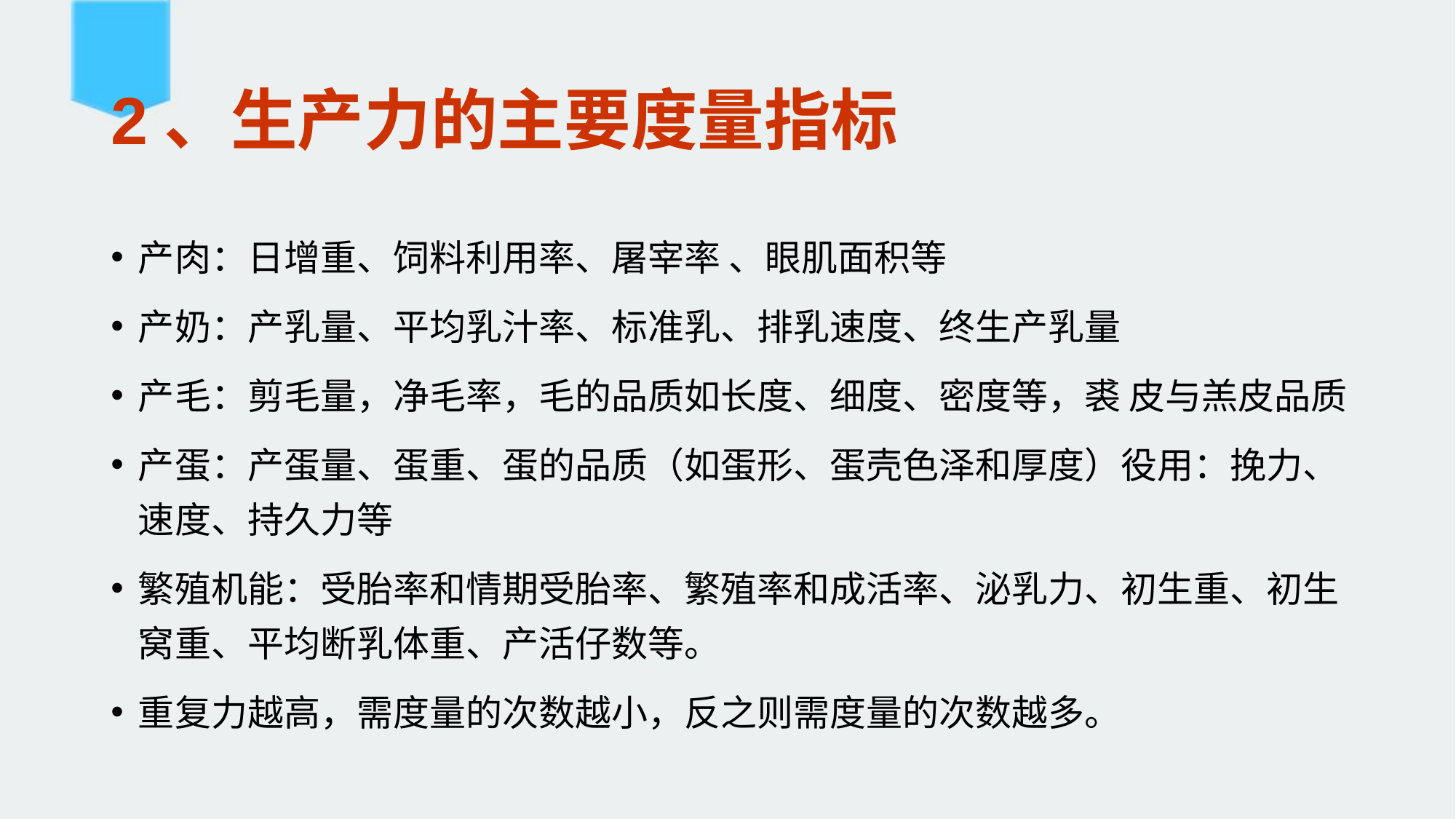

# 2、生产力的主要度量指标
产肉：日增重、饲料利用率、屠宰率 、眼肌面积等
产奶：产乳量、平均乳汁率、标准乳、排乳速度、终生产乳量
产毛：剪毛量，净毛率，毛的品质如长度、细度、密度等，裘 皮与羔皮品质
产蛋：产蛋量、蛋重、蛋的品质（如蛋形、蛋壳色泽和厚度）役用：挽力、速度、持久力等
繁殖机能：受胎率和情期受胎率、繁殖率和成活率、泌乳力、初生重、初生窝重、平均断乳体重、产活仔数等。
重复力越高，需度量的次数越小，反之则需度量的次数越多。